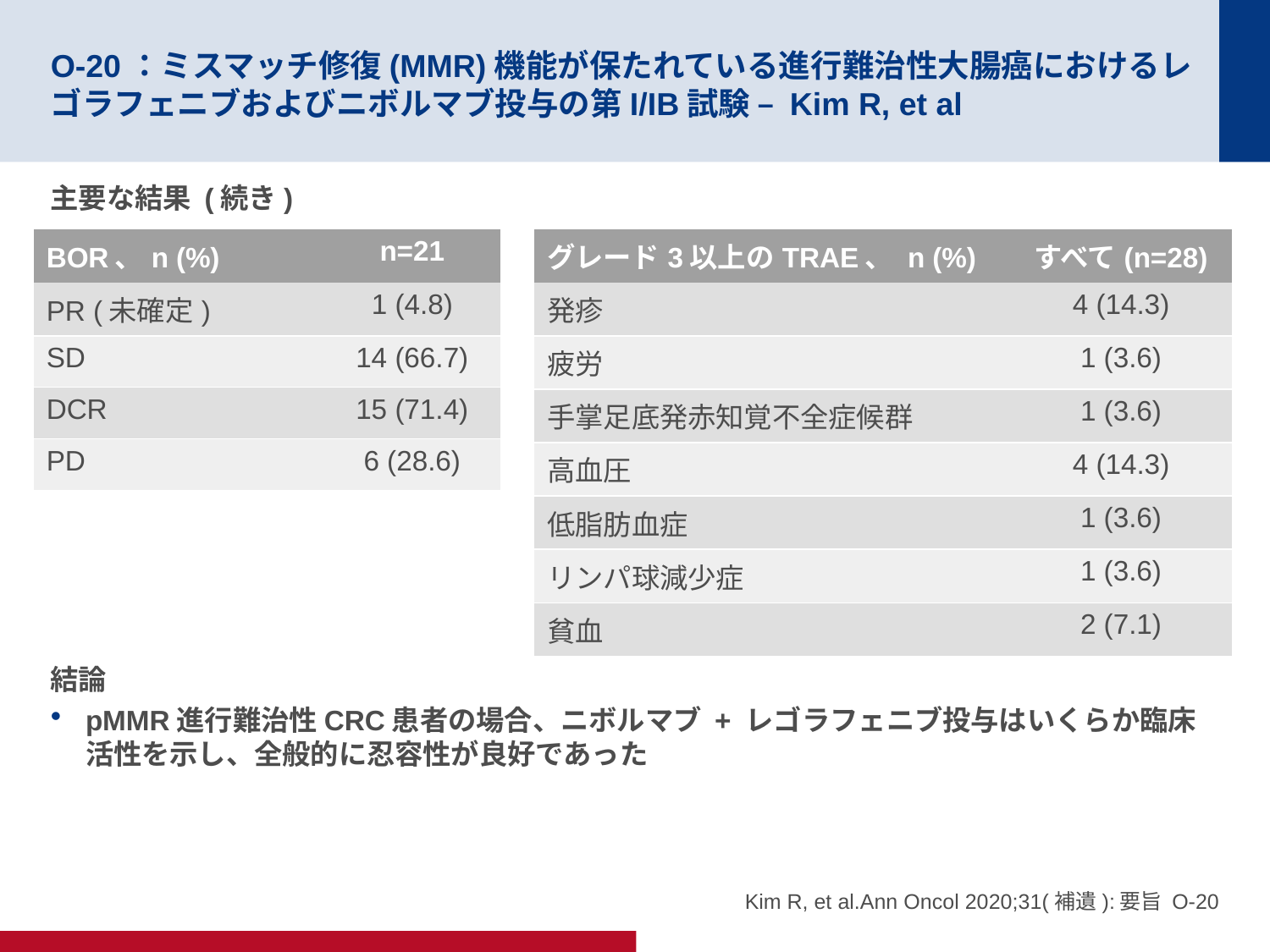

# O-20：ミスマッチ修復(MMR)機能が保たれている進行難治性大腸癌におけるレゴラフェニブおよびニボルマブ投与の第I/IB試験 – Kim R, et al
主要な結果 (続き)
結論
pMMR進行難治性CRC患者の場合、ニボルマブ + レゴラフェニブ投与はいくらか臨床活性を示し、全般的に忍容性が良好であった
| BOR、n (%) | n=21 |
| --- | --- |
| PR (未確定) | 1 (4.8) |
| SD | 14 (66.7) |
| DCR | 15 (71.4) |
| PD | 6 (28.6) |
| グレード3以上のTRAE、 n (%) | すべて(n=28) |
| --- | --- |
| 発疹 | 4 (14.3) |
| 疲労 | 1 (3.6) |
| 手掌足底発赤知覚不全症候群 | 1 (3.6) |
| 高血圧 | 4 (14.3) |
| 低脂肪血症 | 1 (3.6) |
| リンパ球減少症 | 1 (3.6) |
| 貧血 | 2 (7.1) |
Kim R, et al.Ann Oncol 2020;31(補遺):要旨 O-20